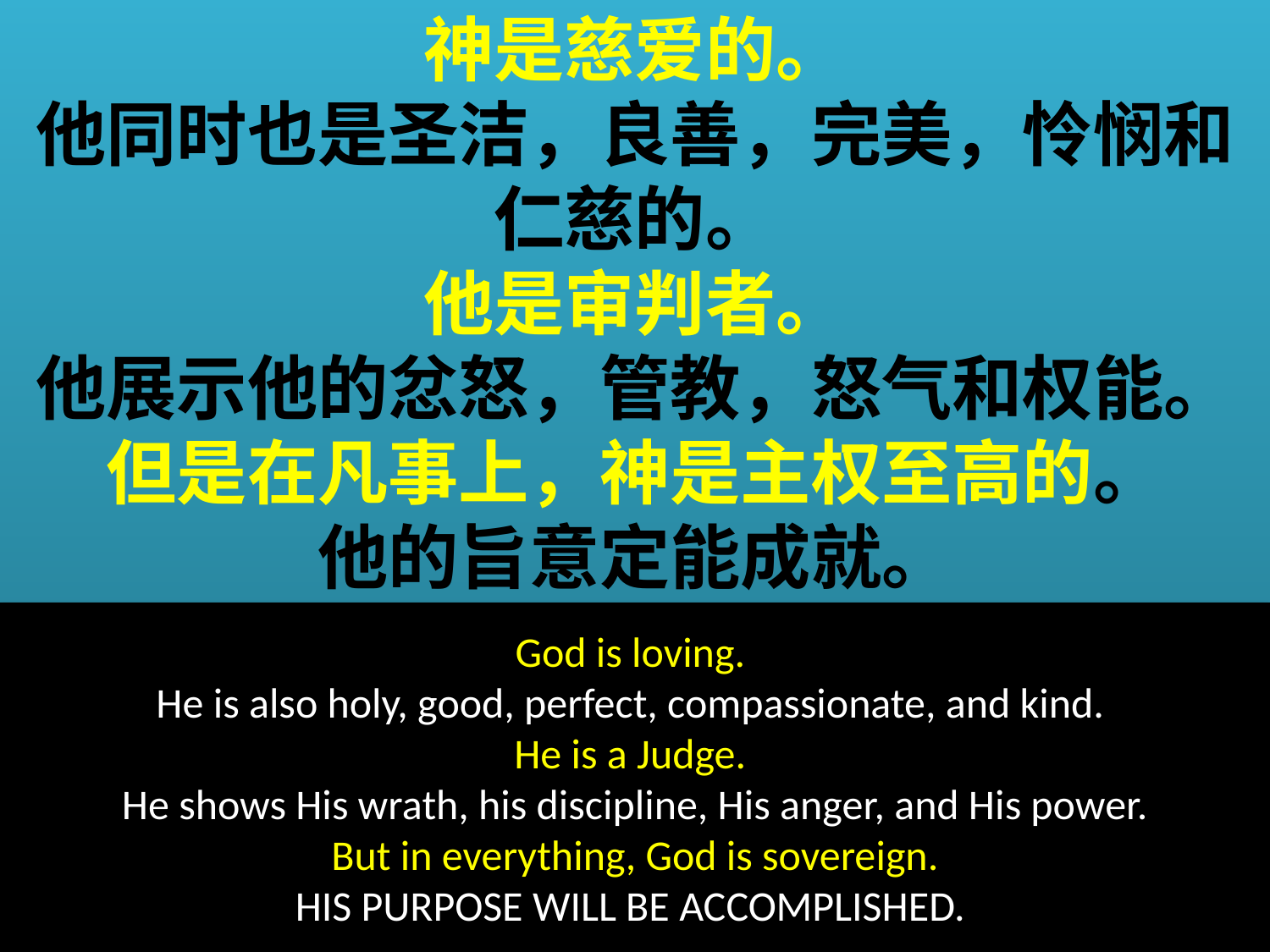

神是慈爱的。
他同时也是圣洁，良善，完美，怜悯和仁慈的。
他是审判者。
他展示他的忿怒，管教，怒气和权能。
但是在凡事上，神是主权至高的。
他的旨意定能成就。
God is loving.
He is also holy, good, perfect, compassionate, and kind.
He is a Judge.
He shows His wrath, his discipline, His anger, and His power.
But in everything, God is sovereign.
HIS PURPOSE WILL BE ACCOMPLISHED.